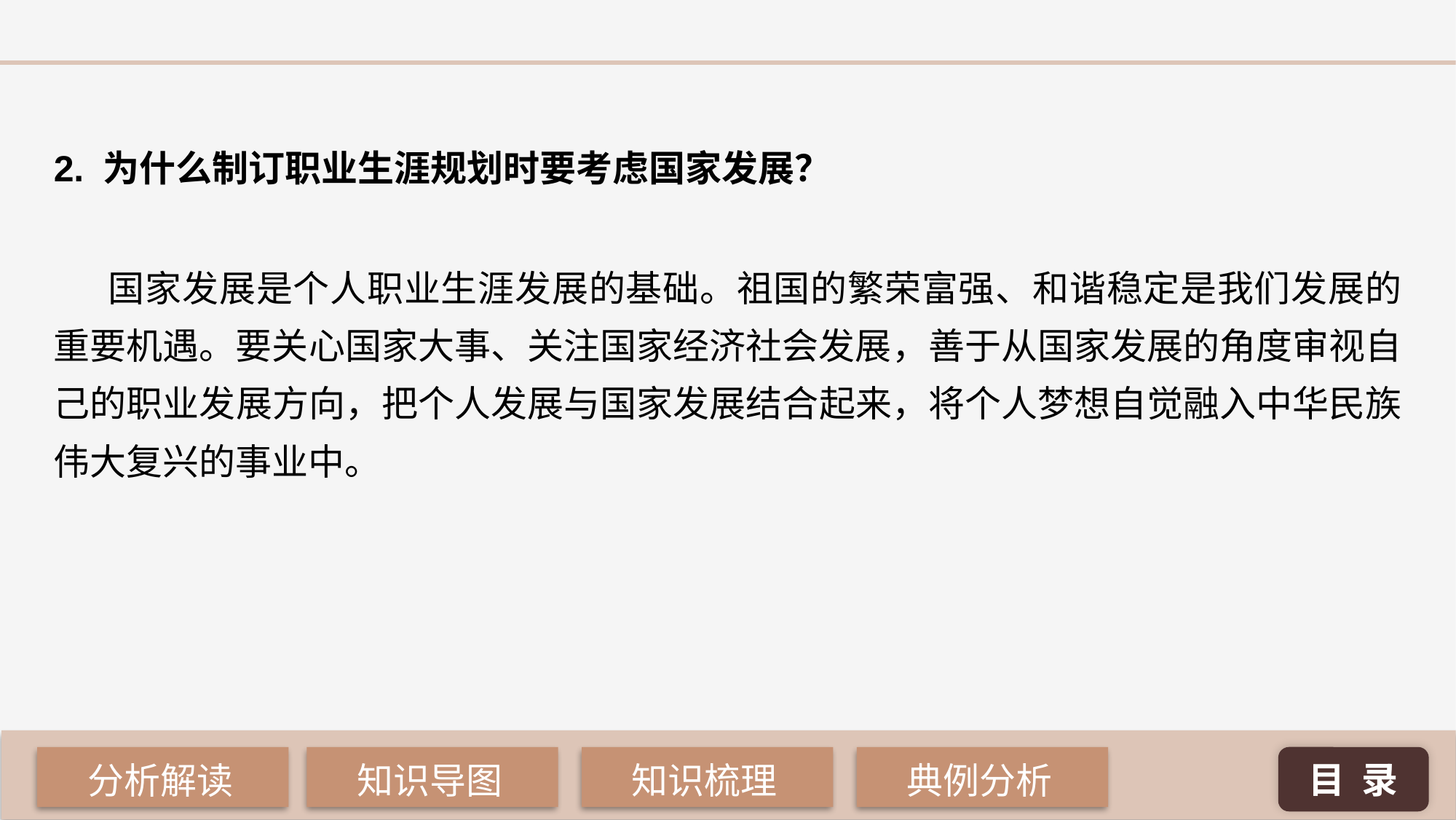

2. 为什么制订职业生涯规划时要考虑国家发展？
国家发展是个人职业生涯发展的基础。祖国的繁荣富强、和谐稳定是我们发展的重要机遇。要关心国家大事、关注国家经济社会发展，善于从国家发展的角度审视自己的职业发展方向，把个人发展与国家发展结合起来，将个人梦想自觉融入中华民族伟大复兴的事业中。